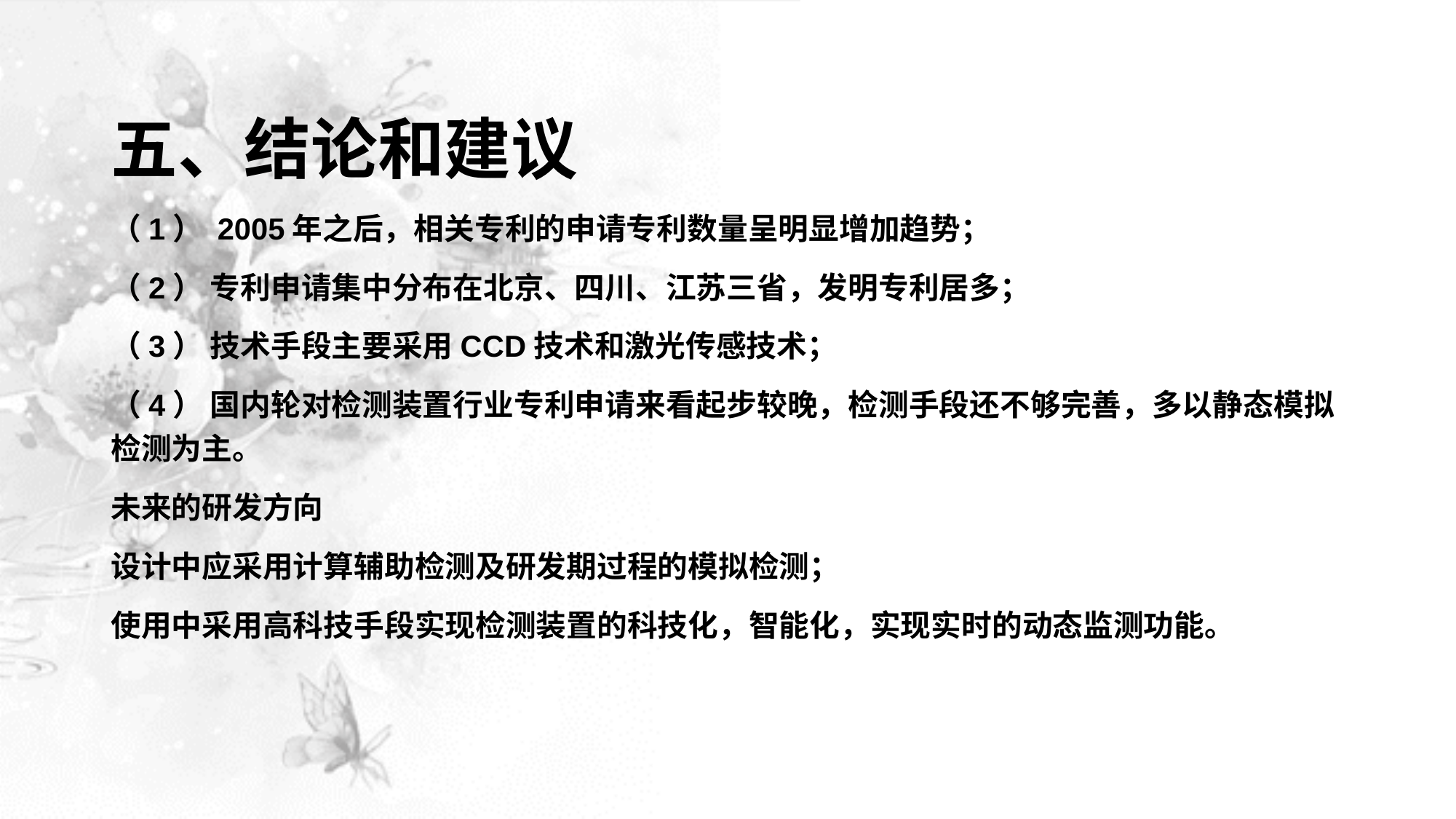

五、结论和建议
（1） 2005年之后，相关专利的申请专利数量呈明显增加趋势；
（2） 专利申请集中分布在北京、四川、江苏三省，发明专利居多；
（3） 技术手段主要采用CCD技术和激光传感技术；
（4） 国内轮对检测装置行业专利申请来看起步较晚，检测手段还不够完善，多以静态模拟检测为主。
未来的研发方向
设计中应采用计算辅助检测及研发期过程的模拟检测；
使用中采用高科技手段实现检测装置的科技化，智能化，实现实时的动态监测功能。